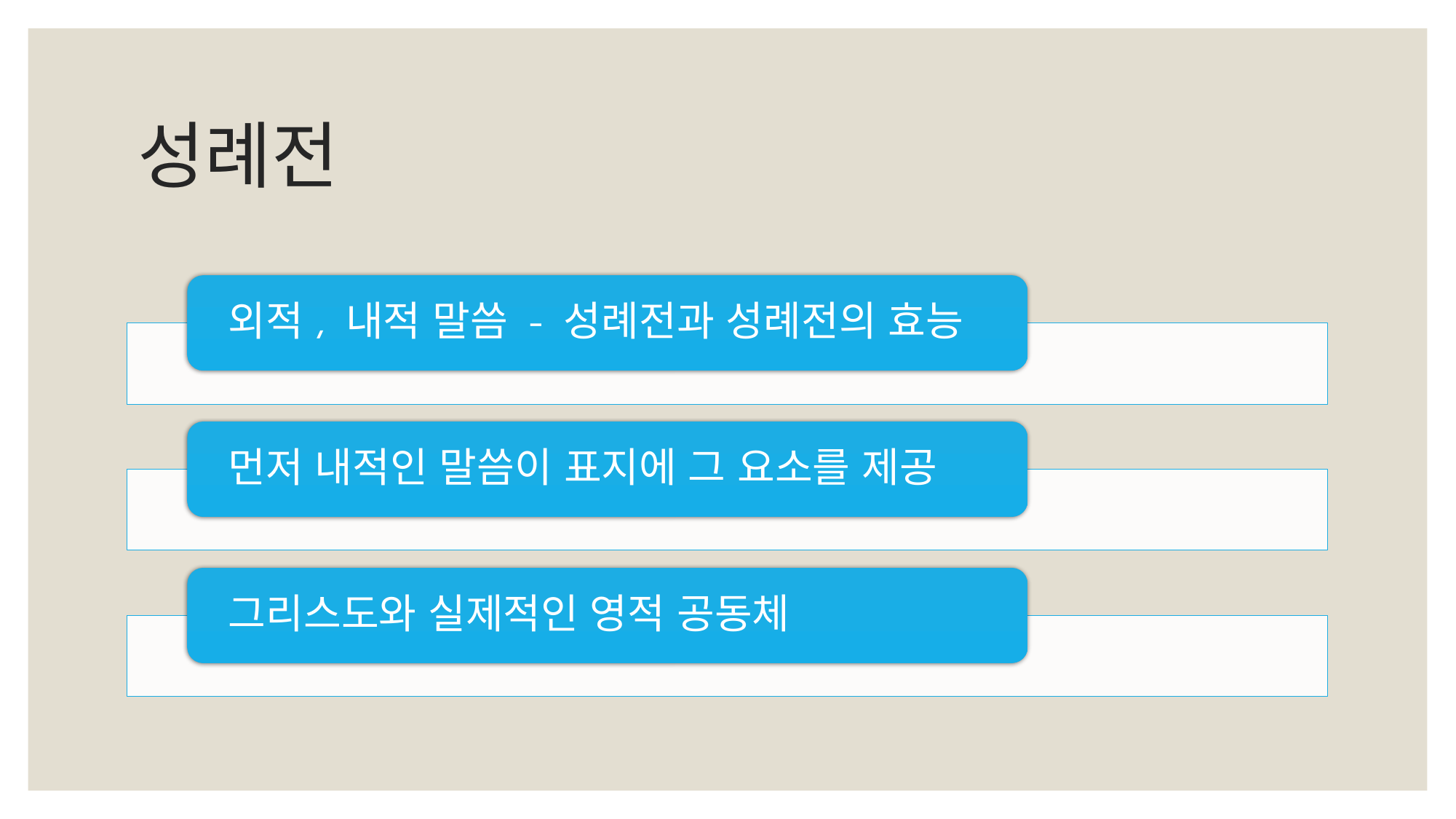

# 성례전
외적, 내적 말씀 - 성례전과 성례전의 효능
먼저 내적인 말씀이 표지에 그 요소를 제공
그리스도와 실제적인 영적 공동체